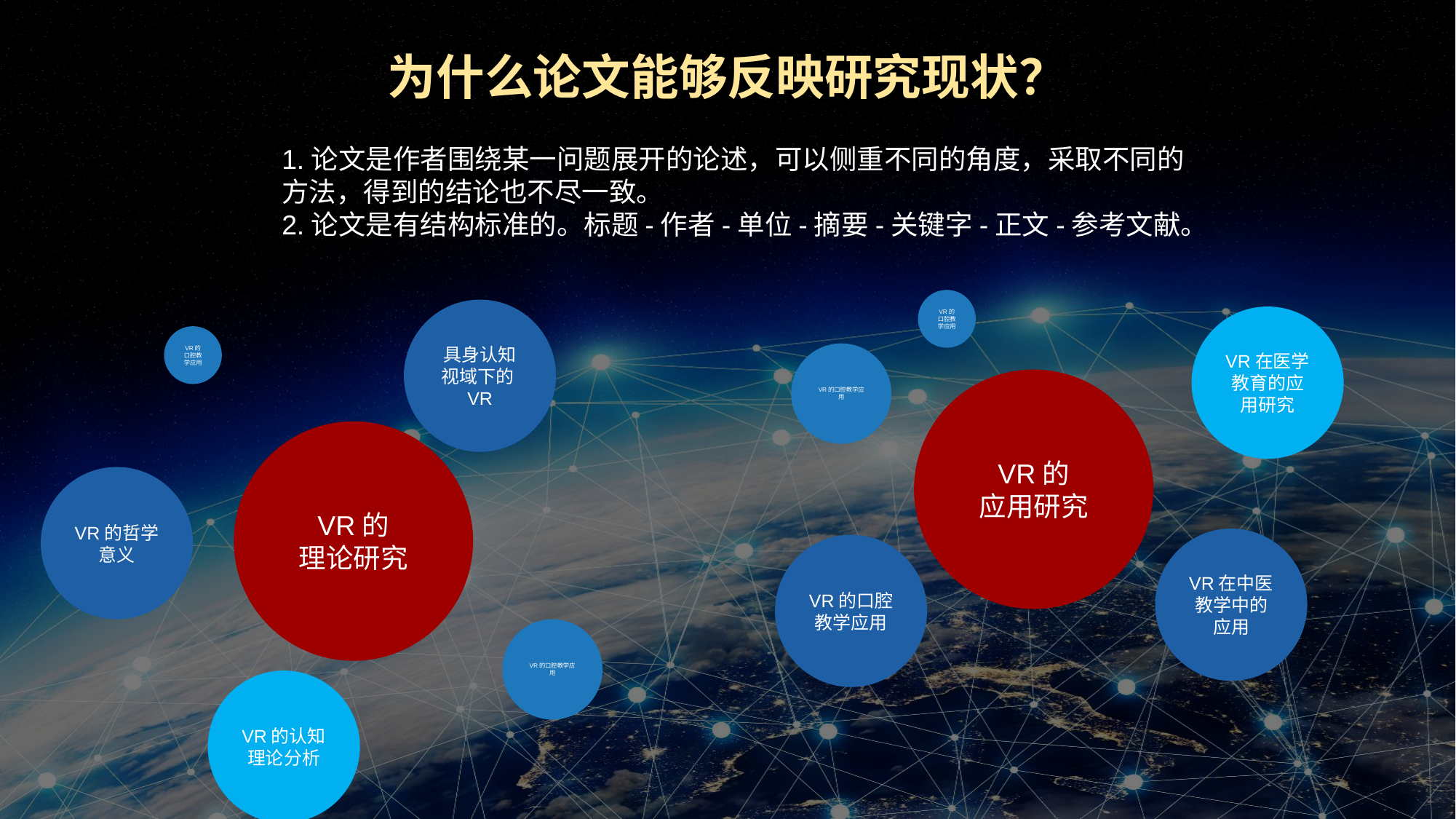

为什么论文能够反映研究现状？
1.论文是作者围绕某一问题展开的论述，可以侧重不同的角度，采取不同的方法，得到的结论也不尽一致。
2.论文是有结构标准的。标题-作者-单位-摘要-关键字-正文-参考文献。
VR的口腔教学应用
具身认知视域下的VR
VR在医学教育的应用研究
VR的口腔教学应用
VR的口腔教学应用
VR的
应用研究
VR的
理论研究
VR的哲学意义
VR在中医教学中的应用
VR的口腔教学应用
VR的口腔教学应用
VR的认知理论分析